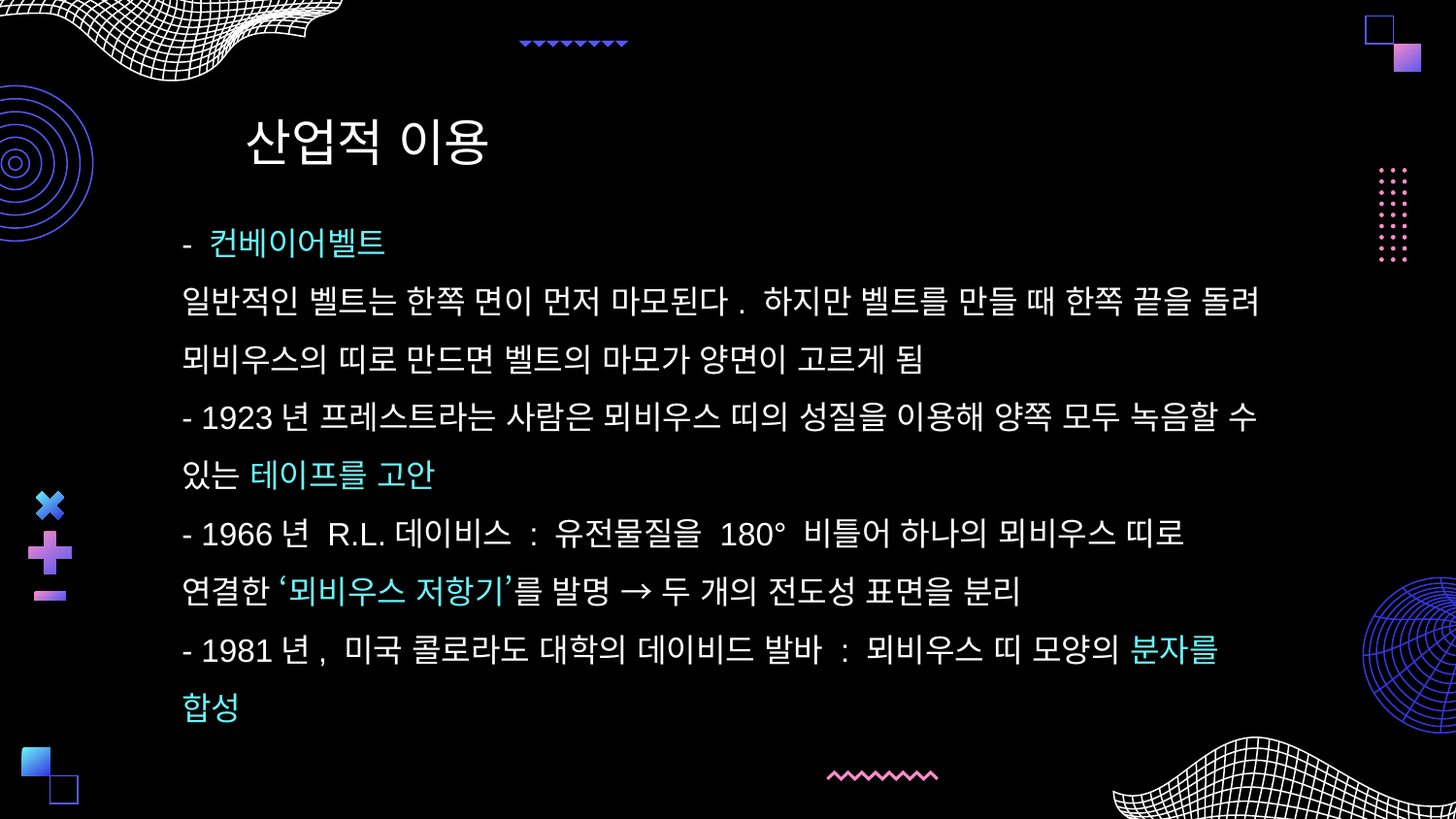

산업적 이용
- 컨베이어벨트
일반적인 벨트는 한쪽 면이 먼저 마모된다. 하지만 벨트를 만들 때 한쪽 끝을 돌려 뫼비우스의 띠로 만드면 벨트의 마모가 양면이 고르게 됨
- 1923년 프레스트라는 사람은 뫼비우스 띠의 성질을 이용해 양쪽 모두 녹음할 수 있는 테이프를 고안
- 1966년 R.L.데이비스 : 유전물질을 180° 비틀어 하나의 뫼비우스 띠로 연결한 ‘뫼비우스 저항기’를 발명 → 두 개의 전도성 표면을 분리
- 1981년, 미국 콜로라도 대학의 데이비드 발바 : 뫼비우스 띠 모양의 분자를 합성